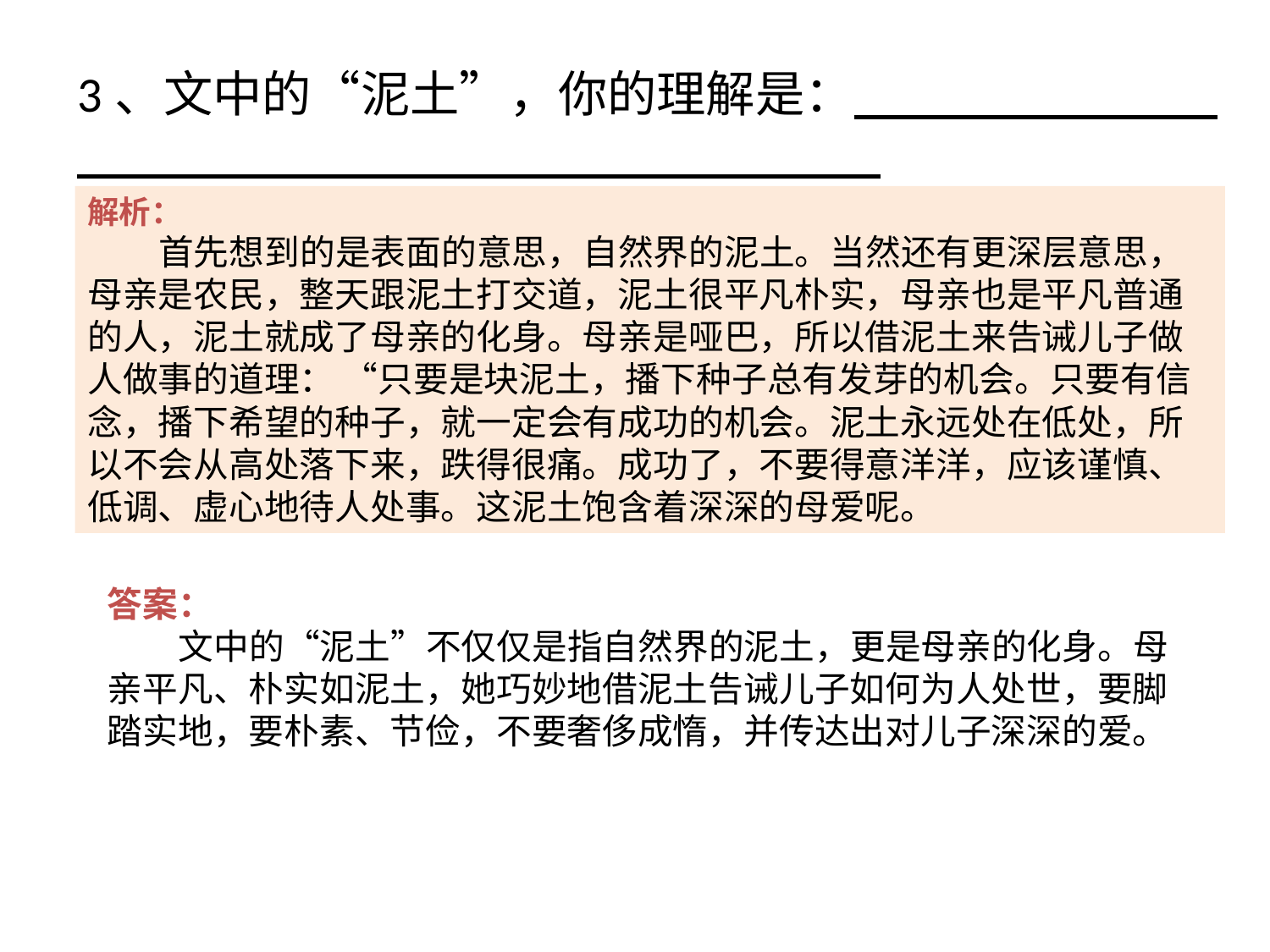

3、文中的“泥土”，你的理解是：

解析：
        首先想到的是表面的意思，自然界的泥土。当然还有更深层意思，母亲是农民，整天跟泥土打交道，泥土很平凡朴实，母亲也是平凡普通的人，泥土就成了母亲的化身。母亲是哑巴，所以借泥土来告诫儿子做人做事的道理： “只要是块泥土，播下种子总有发芽的机会。只要有信念，播下希望的种子，就一定会有成功的机会。泥土永远处在低处，所以不会从高处落下来，跌得很痛。成功了，不要得意洋洋，应该谨慎、低调、虚心地待人处事。这泥土饱含着深深的母爱呢。
答案：
        文中的“泥土”不仅仅是指自然界的泥土，更是母亲的化身。母亲平凡、朴实如泥土，她巧妙地借泥土告诫儿子如何为人处世，要脚踏实地，要朴素、节俭，不要奢侈成惰，并传达出对儿子深深的爱。